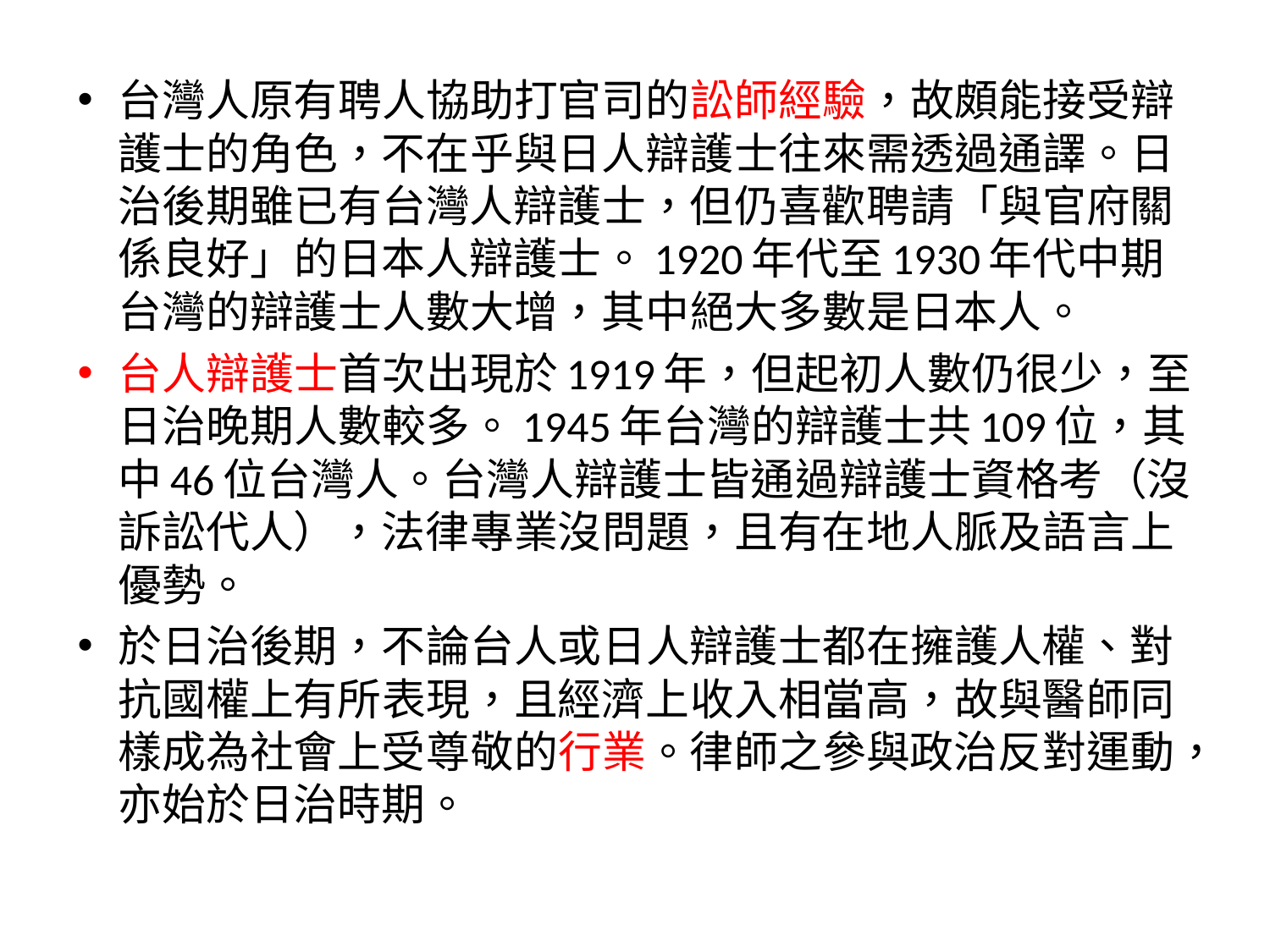

#
台灣人原有聘人協助打官司的訟師經驗，故頗能接受辯護士的角色，不在乎與日人辯護士往來需透過通譯。日治後期雖已有台灣人辯護士，但仍喜歡聘請「與官府關係良好」的日本人辯護士。1920年代至1930年代中期台灣的辯護士人數大增，其中絕大多數是日本人。
台人辯護士首次出現於1919年，但起初人數仍很少，至日治晚期人數較多。1945年台灣的辯護士共109位，其中46位台灣人。台灣人辯護士皆通過辯護士資格考（沒訴訟代人），法律專業沒問題，且有在地人脈及語言上優勢。
於日治後期，不論台人或日人辯護士都在擁護人權、對抗國權上有所表現，且經濟上收入相當高，故與醫師同樣成為社會上受尊敬的行業。律師之參與政治反對運動，亦始於日治時期。